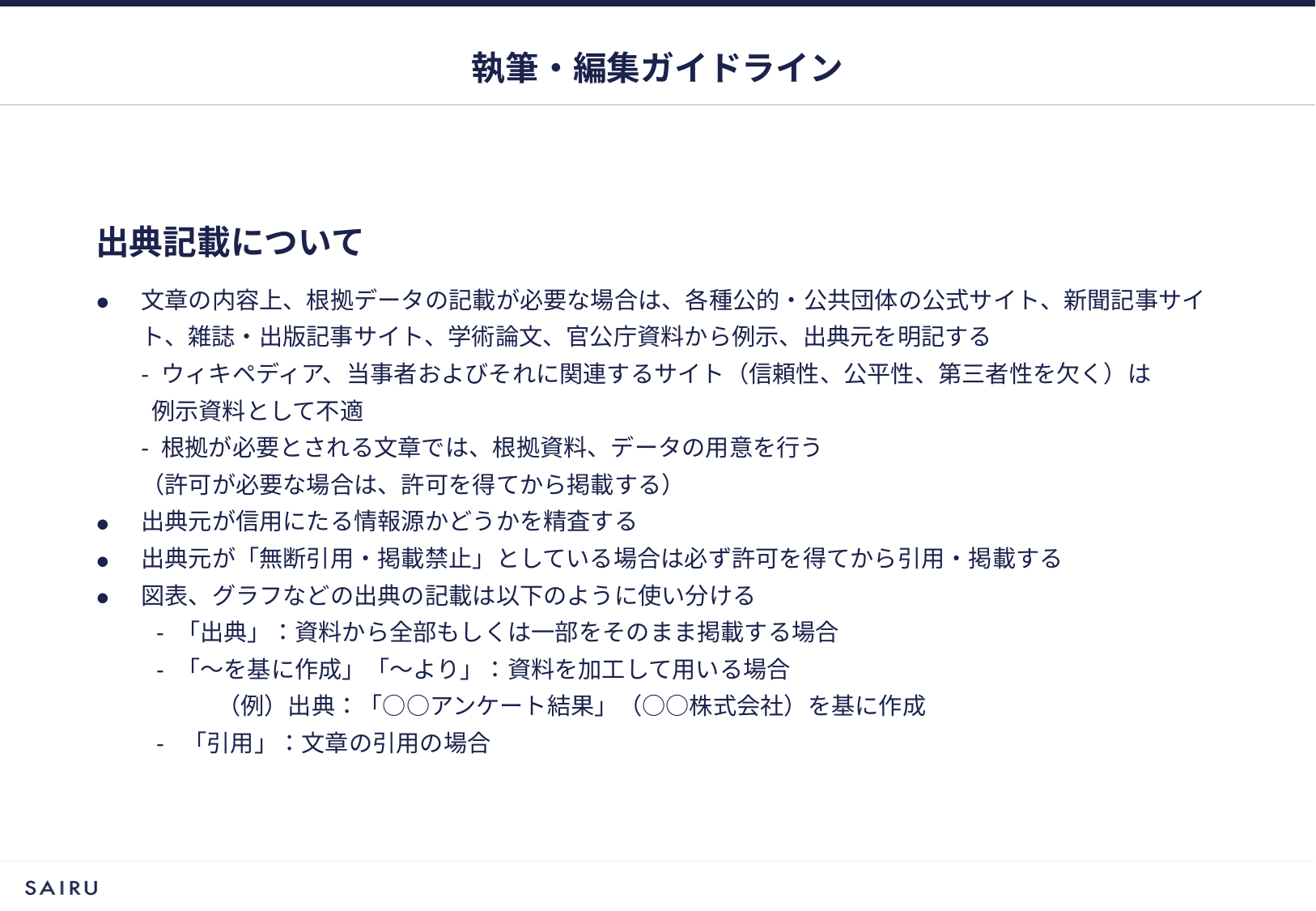

# 執筆・編集ガイドライン
出典記載について
文章の内容上、根拠データの記載が必要な場合は、各種公的・公共団体の公式サイト、新聞記事サイト、雑誌・出版記事サイト、学術論文、官公庁資料から例示、出典元を明記する
- ウィキペディア、当事者およびそれに関連するサイト（信頼性、公平性、第三者性を欠く）は
  例示資料として不適
- 根拠が必要とされる文章では、根拠資料、データの用意を行う
（許可が必要な場合は、許可を得てから掲載する）
出典元が信用にたる情報源かどうかを精査する
出典元が「無断引用・掲載禁止」としている場合は必ず許可を得てから引用・掲載する
図表、グラフなどの出典の記載は以下のように使い分ける
- 「出典」：資料から全部もしくは一部をそのまま掲載する場合
- 「～を基に作成」「～より」：資料を加工して用いる場合
（例）出典：「○○アンケート結果」（○○株式会社）を基に作成
-  「引用」：文章の引用の場合